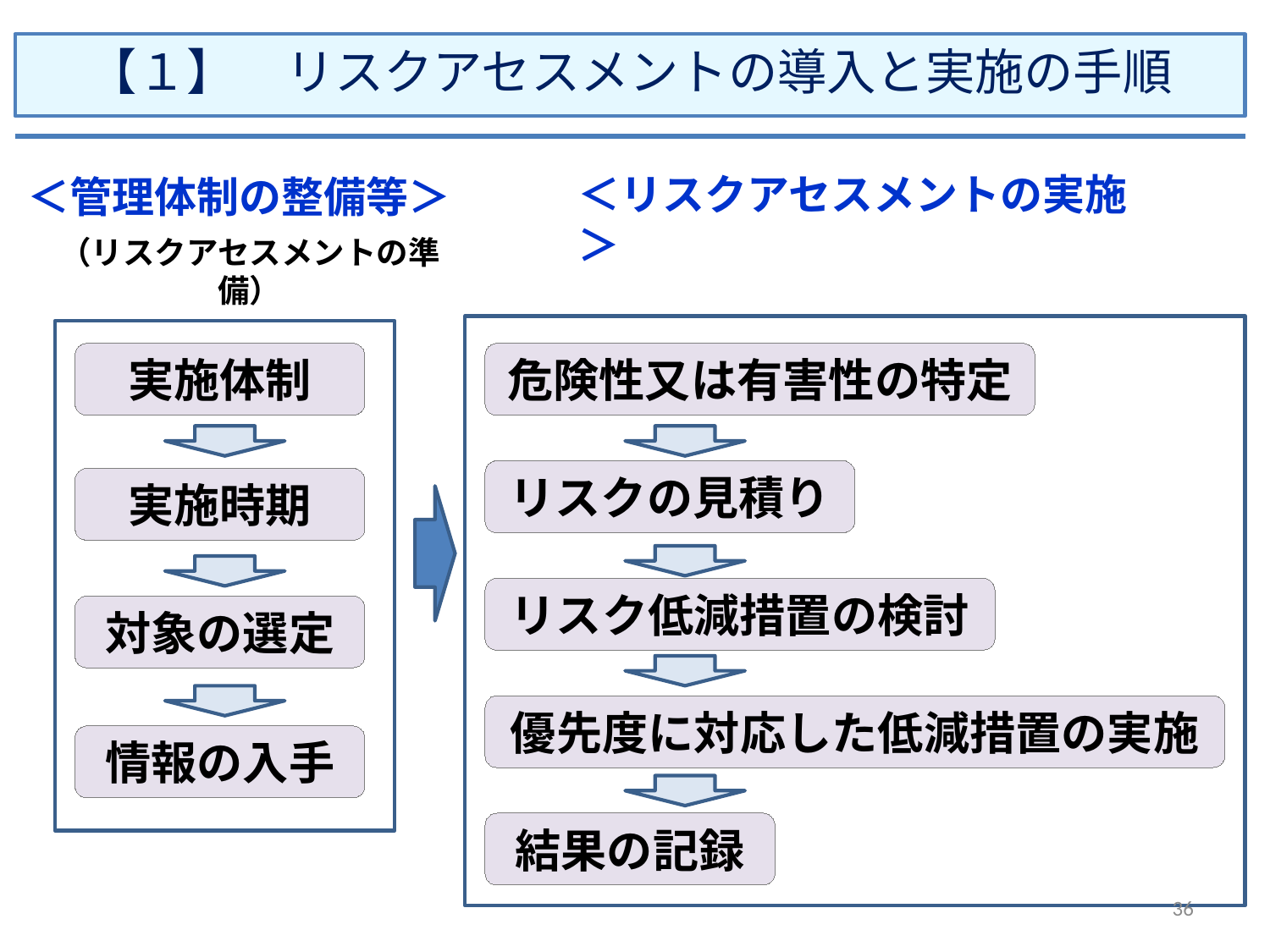

【１】　リスクアセスメントの導入と実施の手順
＜リスクアセスメントの実施＞
＜管理体制の整備等＞
（リスクアセスメントの準備）

実施体制
危険性又は有害性の特定

リスクの見積り
実施時期

リスク低減措置の検討
対象の選定

優先度に対応した低減措置の実施
情報の入手

結果の記録
36